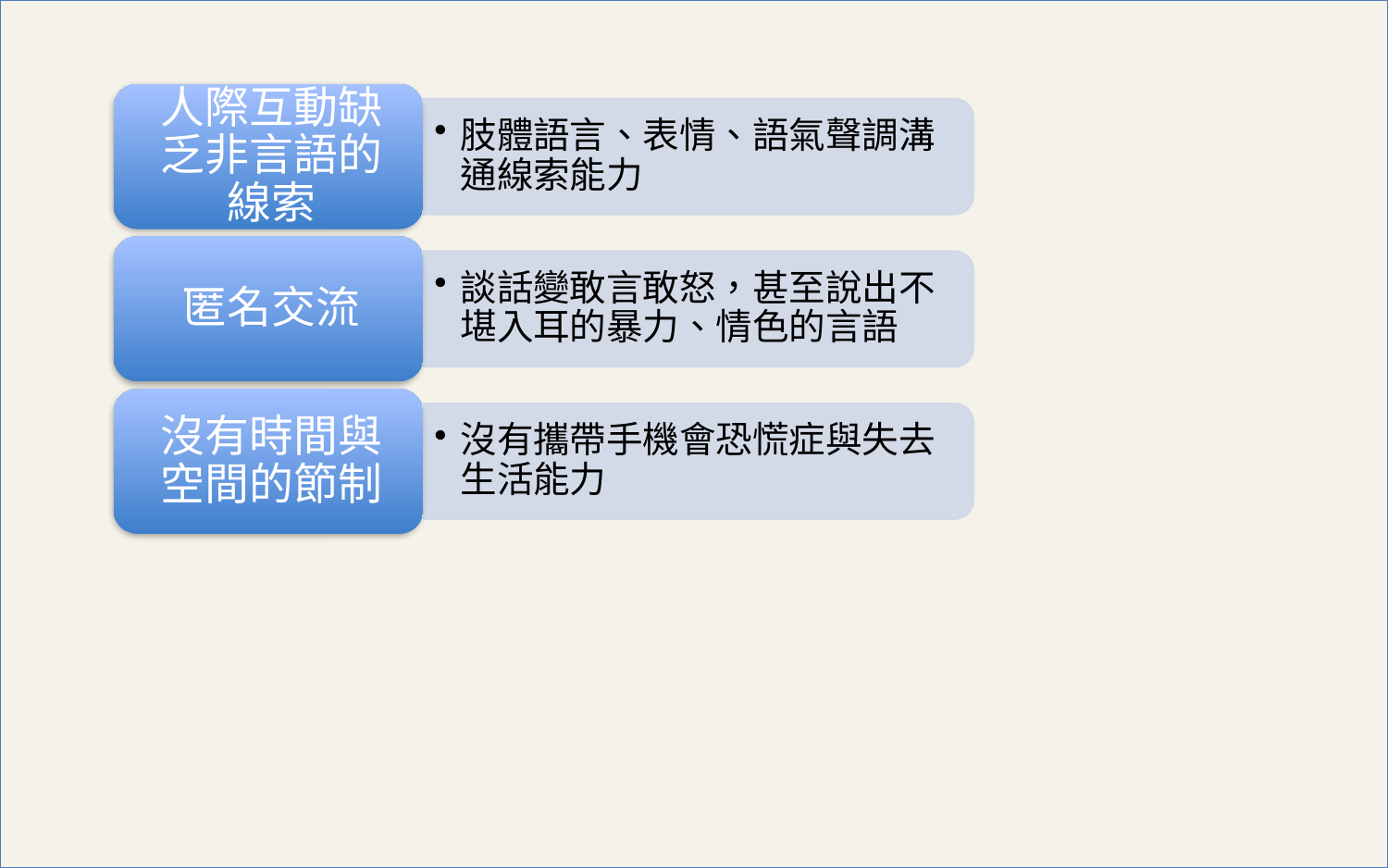

肢體語言、表情、語氣聲調溝通線索能力
人際互動缺乏非言語的線索
談話變敢言敢怒，甚至說出不堪入耳的暴力、情色的言語
匿名交流
沒有攜帶手機會恐慌症與失去生活能力
沒有時間與空間的節制